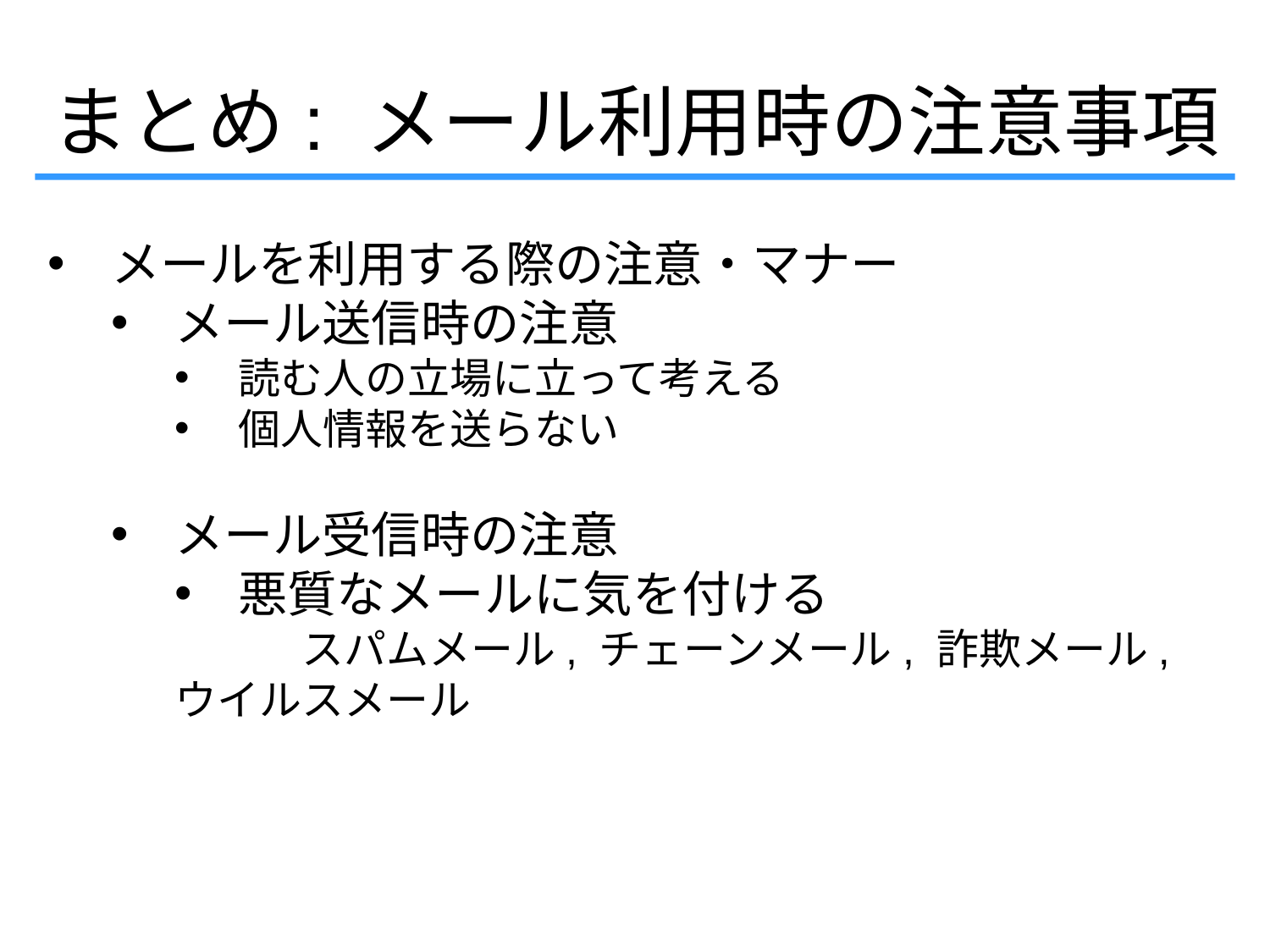

まとめ: メール利用時の注意事項

メールを利用する際の注意・マナー
メール送信時の注意
読む人の立場に立って考える
個人情報を送らない

メール受信時の注意
悪質なメールに気を付ける
	スパムメール, チェーンメール, 詐欺メール, ウイルスメール